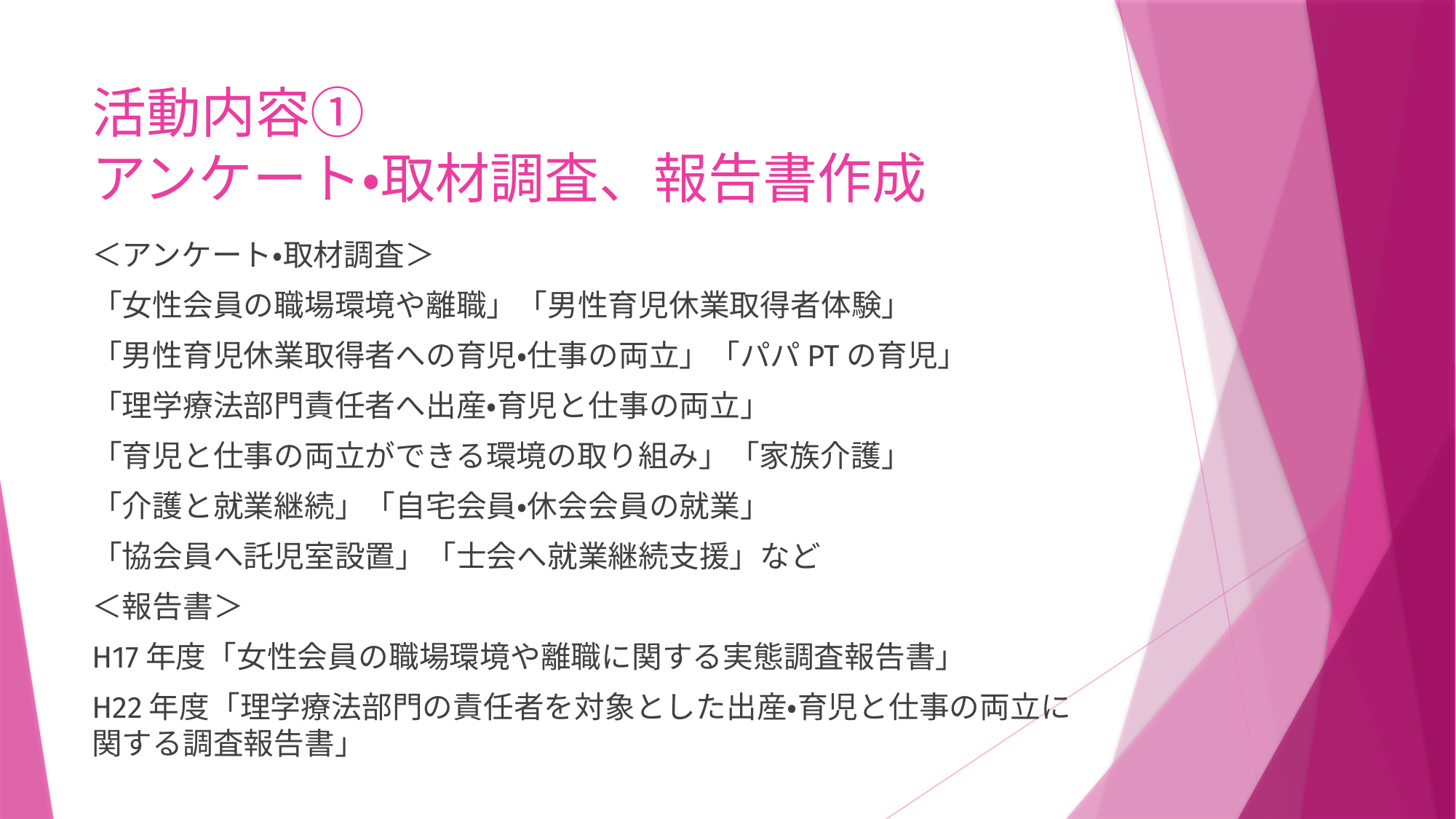

# 活動内容① アンケート・取材調査、報告書作成
＜アンケート・取材調査＞
「女性会員の職場環境や離職」「男性育児休業取得者体験」
「男性育児休業取得者への育児・仕事の両立」「パパPTの育児」
「理学療法部門責任者へ出産・育児と仕事の両立」
「育児と仕事の両立ができる環境の取り組み」「家族介護」
「介護と就業継続」「自宅会員・休会会員の就業」
「協会員へ託児室設置」「士会へ就業継続支援」など
＜報告書＞
H17年度「女性会員の職場環境や離職に関する実態調査報告書」
H22年度「理学療法部門の責任者を対象とした出産・育児と仕事の両立に関する調査報告書」